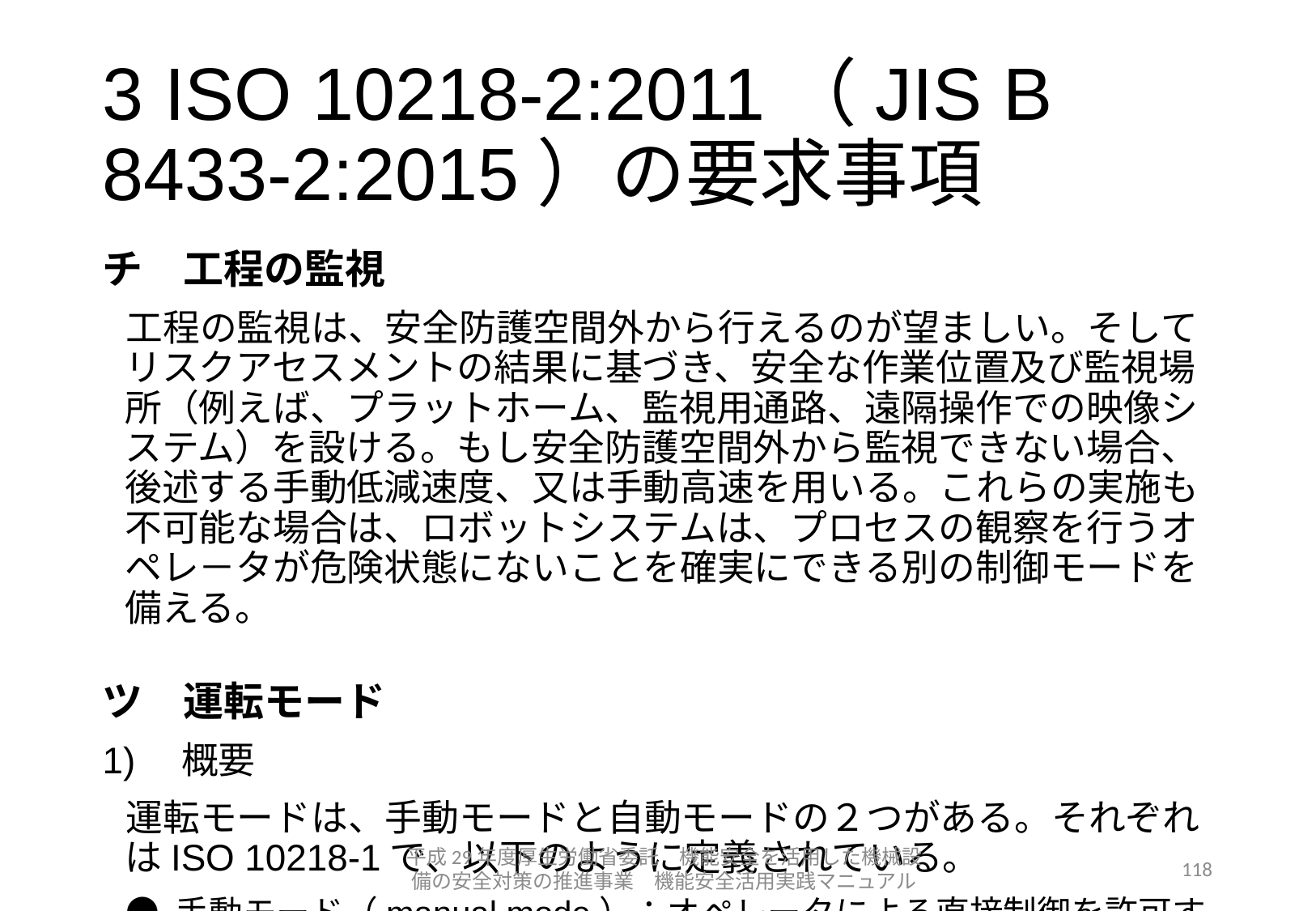

# 3 ISO 10218-2:2011（JIS B 8433-2:2015）の要求事項
チ　工程の監視
工程の監視は、安全防護空間外から行えるのが望ましい。そしてリスクアセスメントの結果に基づき、安全な作業位置及び監視場所（例えば、プラットホーム、監視用通路、遠隔操作での映像システム）を設ける。もし安全防護空間外から監視できない場合、後述する手動低減速度、又は手動高速を用いる。これらの実施も不可能な場合は、ロボットシステムは、プロセスの観察を行うオペレ－タが危険状態にないことを確実にできる別の制御モードを備える。

ツ　運転モード
1)　概要
運転モードは、手動モードと自動モードの２つがある。それぞれはISO 10218-1で、以下のように定義されている。
● 手動モード（manual mode）：オペレータによる直接制御を許可する制御状態
● 自動モード（automatic mode）：設定したタスクプログラムに従って、ロボット制御システムが作動する運転モード。
平成29年度厚生労働省委託　機能安全を活用した機械設備の安全対策の推進事業　機能安全活用実践マニュアル
118